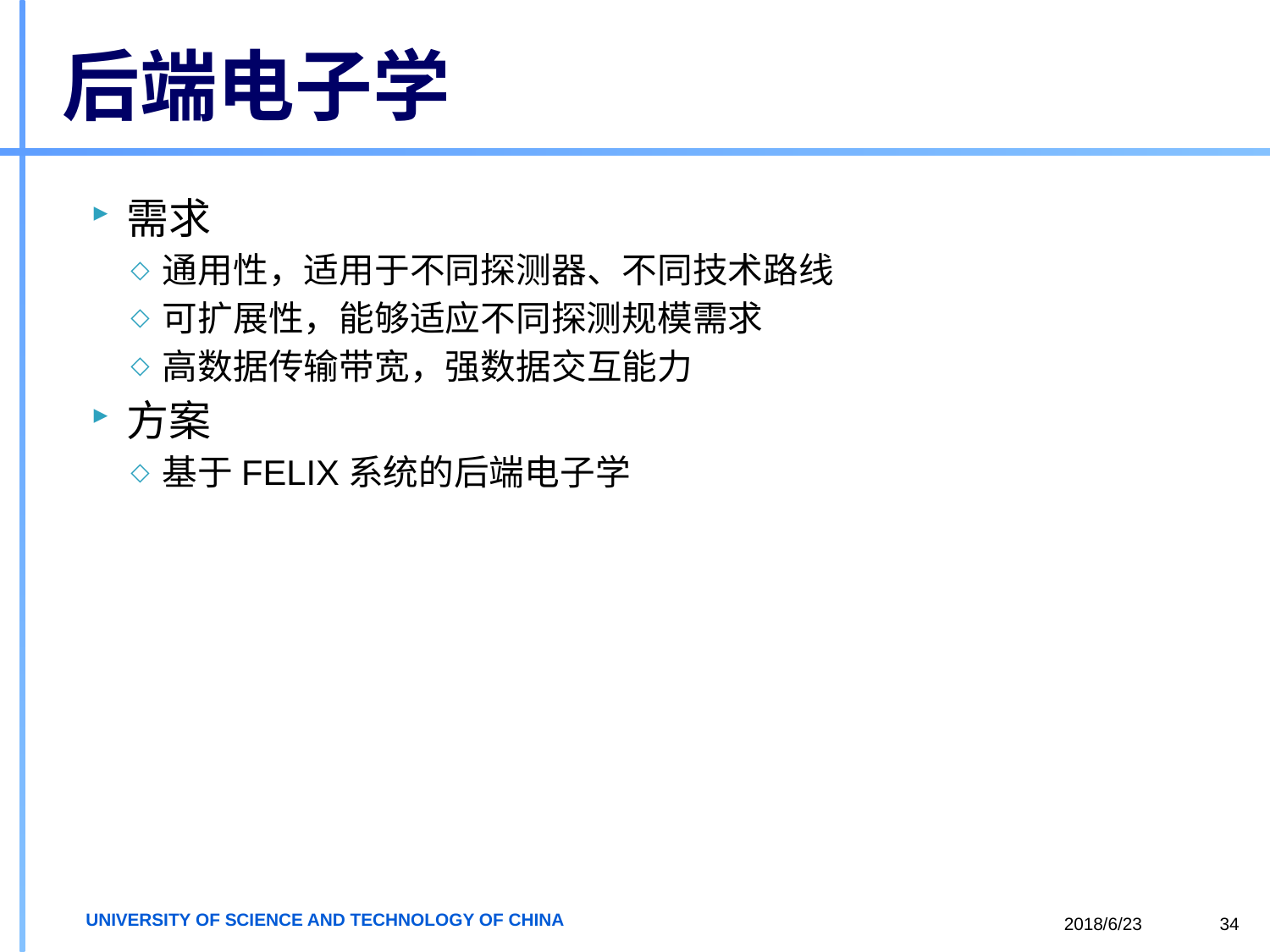

# 后端电子学
需求
通用性，适用于不同探测器、不同技术路线
可扩展性，能够适应不同探测规模需求
高数据传输带宽，强数据交互能力
方案
基于FELIX系统的后端电子学

2018/6/23
34